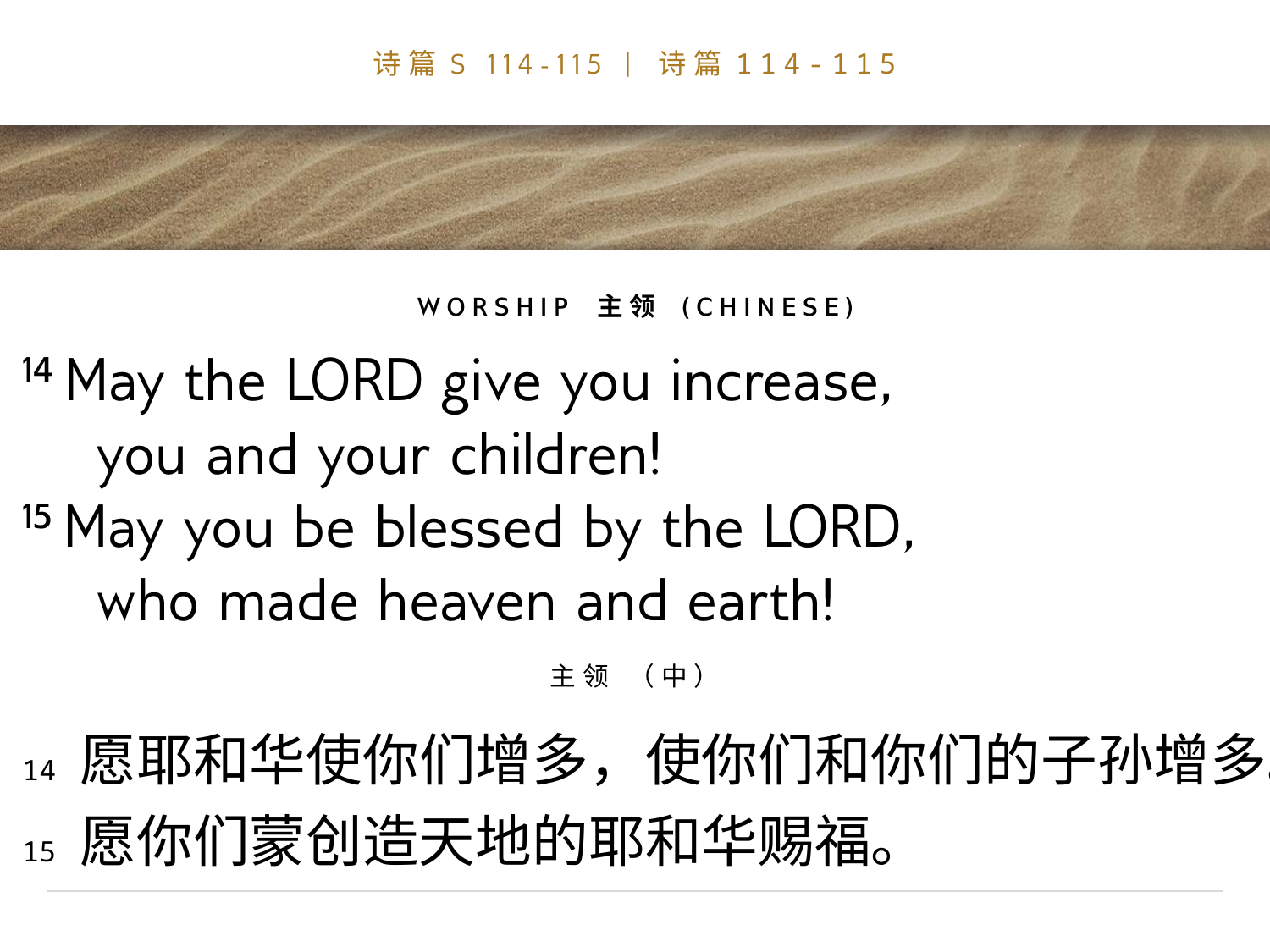

# 诗篇S 114-115 | 诗篇114-115
WORSHIP 主领 (CHINESE)
14 May the Lord give you increase,
    you and your children!
15 May you be blessed by the Lord,
    who made heaven and earth!
主领 （中）
14 愿耶和华使你们增多，使你们和你们的子孙增多。
15 愿你们蒙创造天地的耶和华赐福。